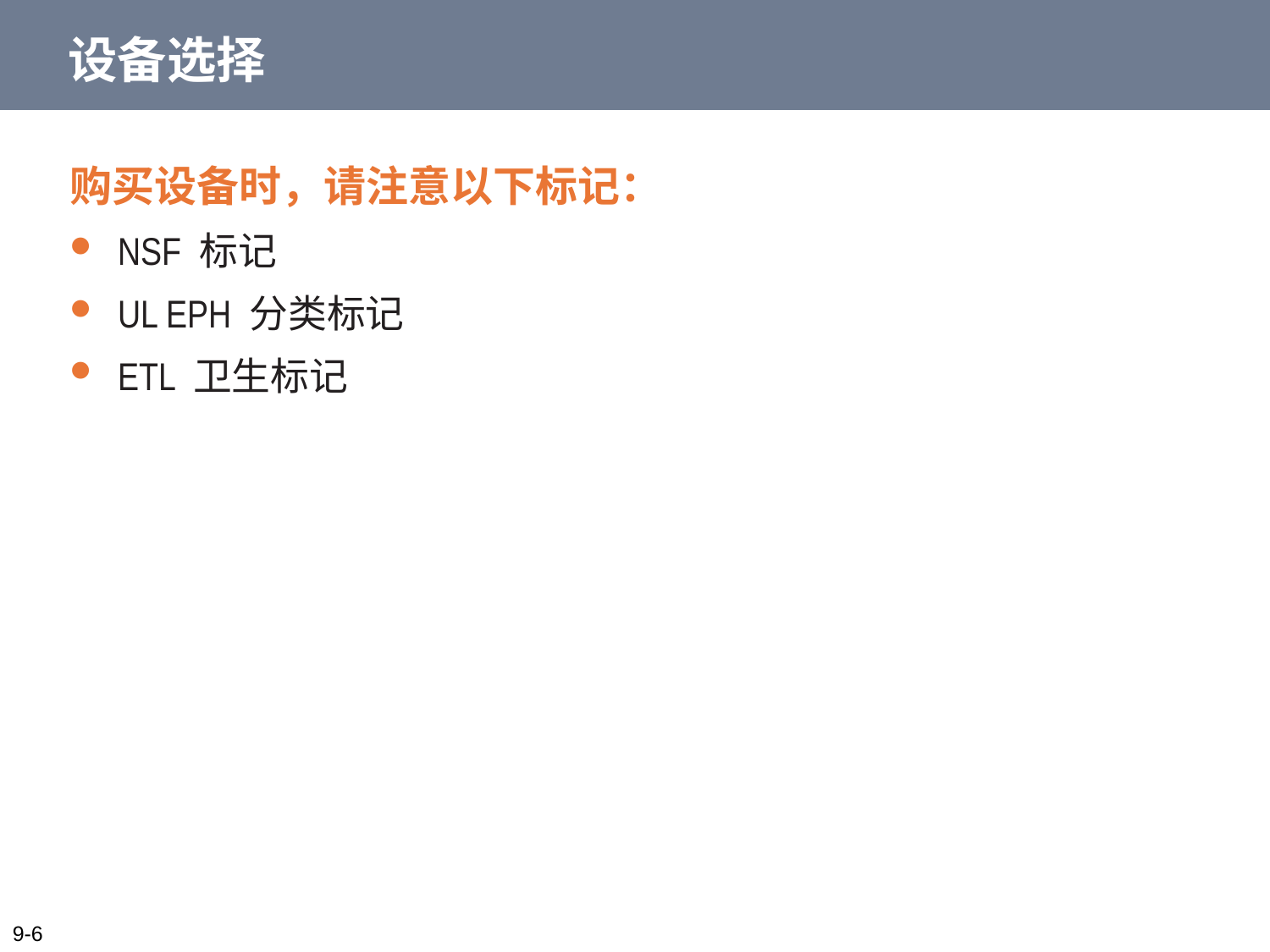

# 设备选择
购买设备时，请注意以下标记：
NSF 标记
UL EPH 分类标记
ETL 卫生标记
9-6